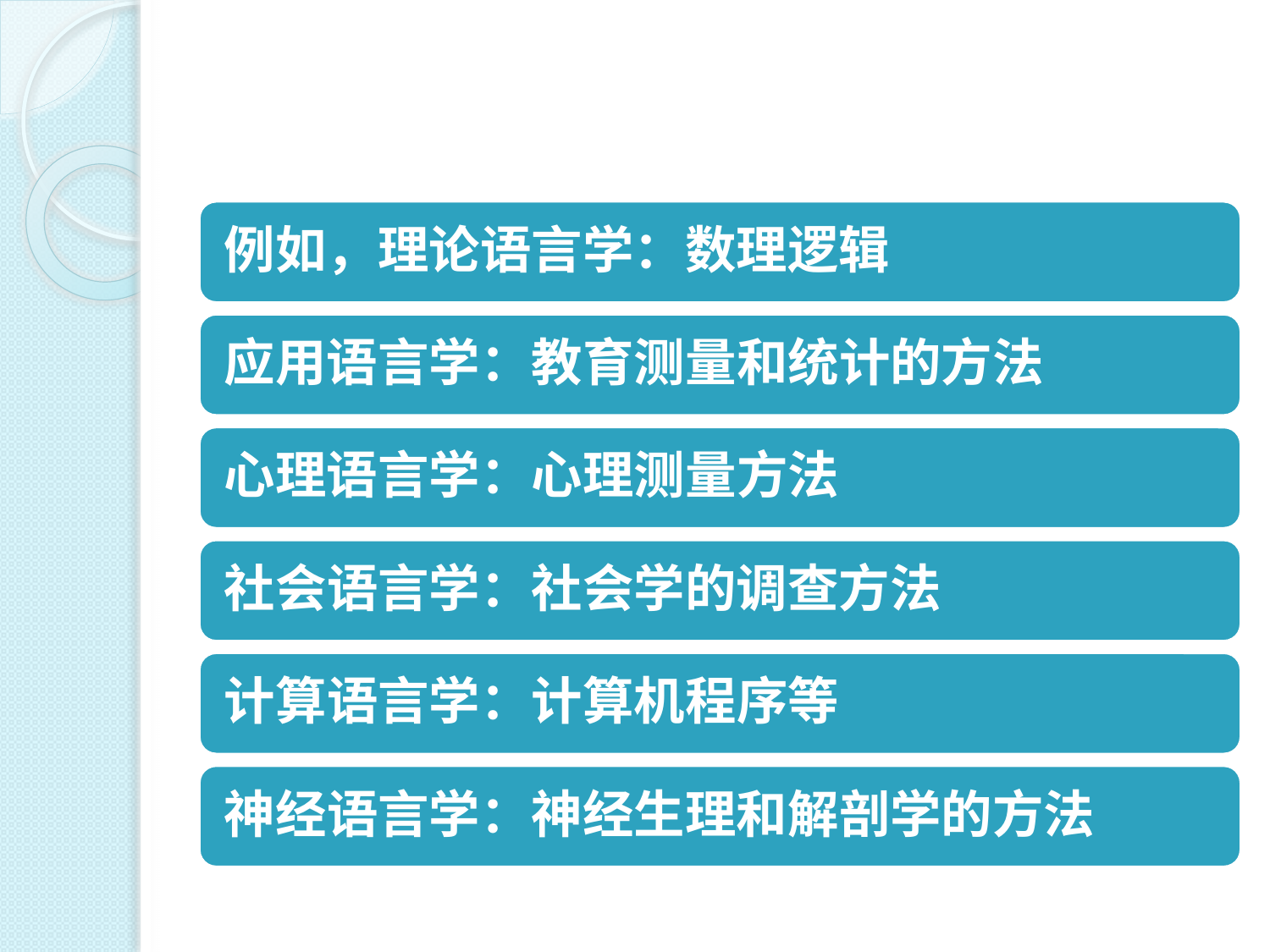

#
例如，理论语言学：数理逻辑
应用语言学：教育测量和统计的方法
心理语言学：心理测量方法
社会语言学：社会学的调查方法
计算语言学：计算机程序等
神经语言学：神经生理和解剖学的方法